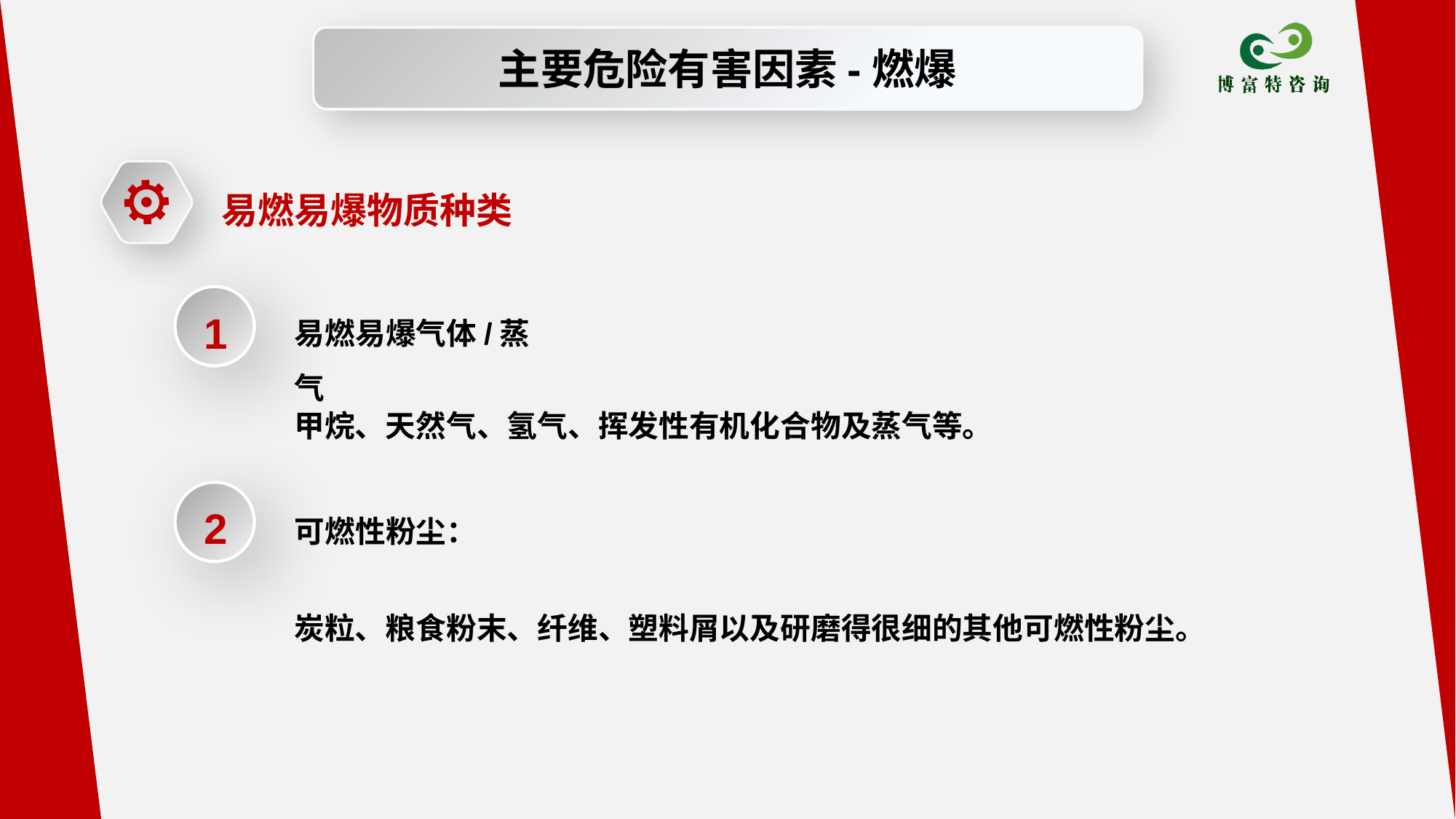

主要危险有害因素-燃爆

易燃易爆物质种类

1

易燃易爆气体/蒸气
甲烷、天然气、氢气、挥发性有机化合物及蒸气等。
2

可燃性粉尘：
炭粒、粮食粉末、纤维、塑料屑以及研磨得很细的其他可燃性粉尘。